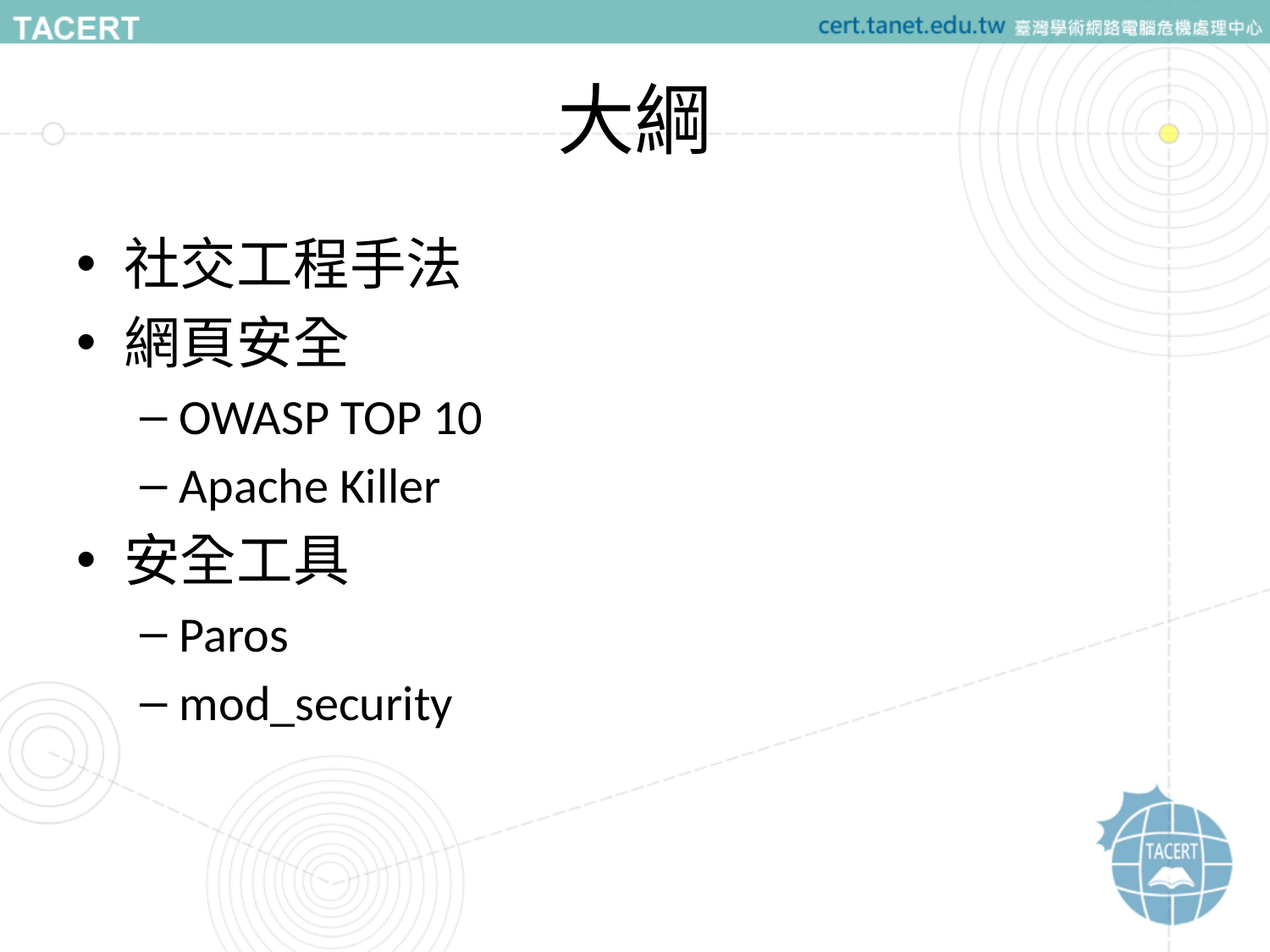

# 大綱
社交工程手法
網頁安全
OWASP TOP 10
Apache Killer
安全工具
Paros
mod_security